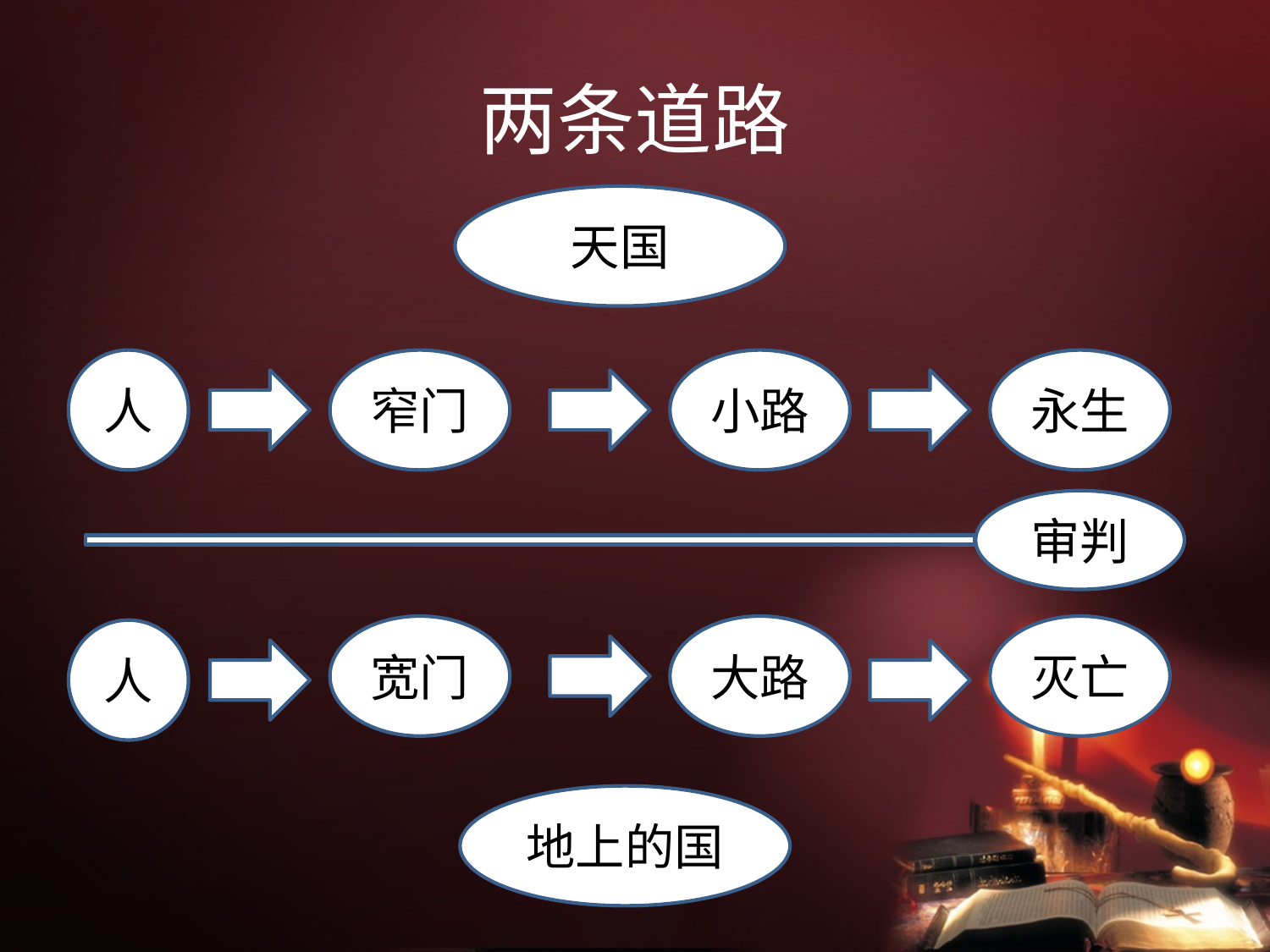

# 两条道路
天国
人
窄门
小路
永生

审判

宽门
大路
灭亡
人

地上的国